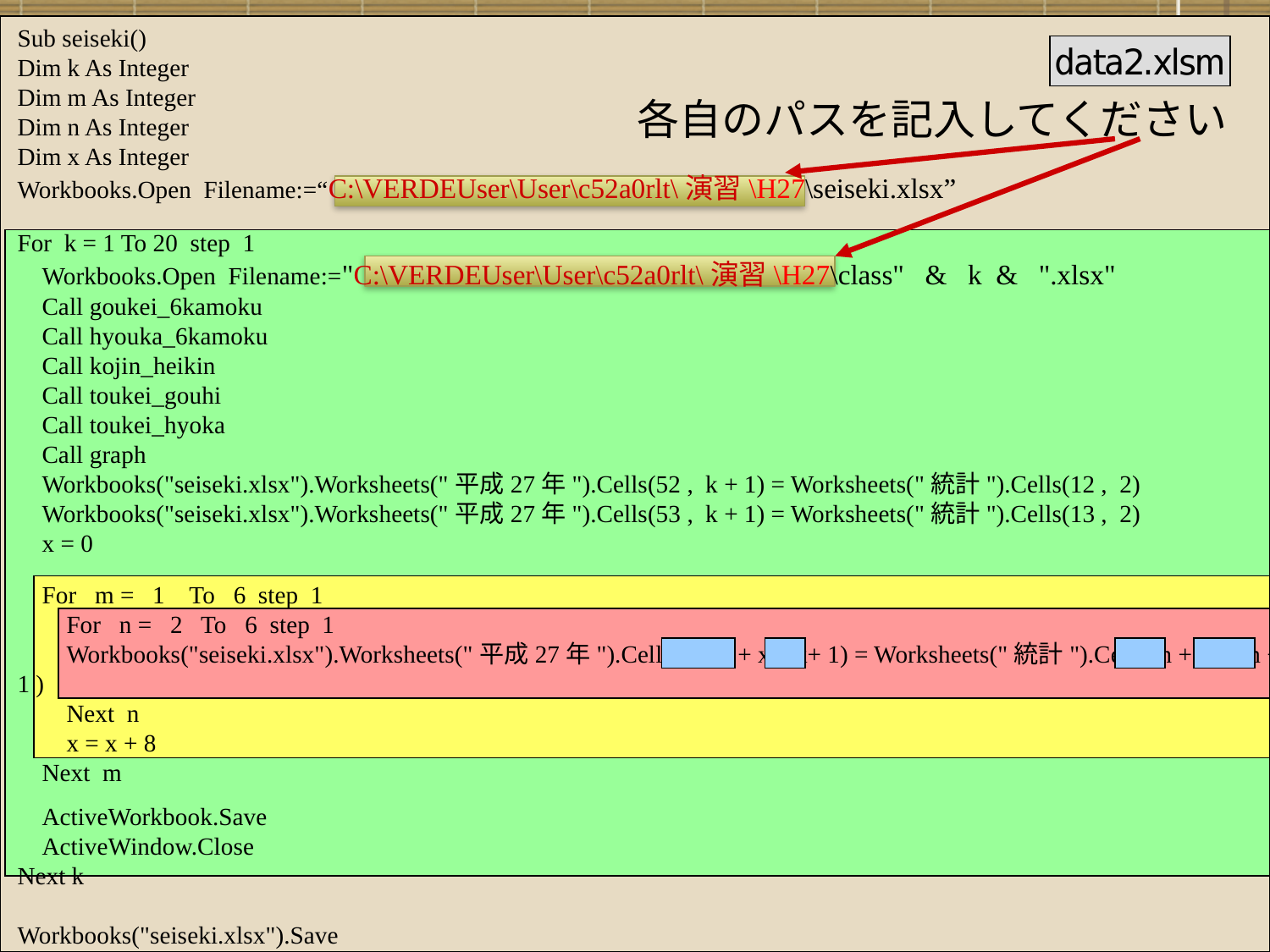

Sub seiseki()
Dim k As Integer
Dim m As Integer
Dim n As Integer
Dim x As Integer
Workbooks.Open  Filename:=“C:\VERDEUser\User\c52a0rlt\演習\H27\seiseki.xlsx”

For  k = 1 To 20  step  1
    Workbooks.Open  Filename:="C:\VERDEUser\User\c52a0rlt\演習\H27\class"   &   k  &   ".xlsx"
    Call goukei_6kamoku
    Call hyouka_6kamoku
    Call kojin_heikin
    Call toukei_gouhi
    Call toukei_hyoka
    Call graph
    Workbooks("seiseki.xlsx").Worksheets("平成27年").Cells(52 ,  k + 1) = Worksheets("統計").Cells(12 ,  2)
    Workbooks("seiseki.xlsx").Worksheets("平成27年").Cells(53 ,  k + 1) = Worksheets("統計").Cells(13 ,  2)
    x = 0

    For   m =   1    To   6  step  1
        For   n =   2   To   6  step  1
        Workbooks("seiseki.xlsx").Worksheets("平成27年").Cells(n + 1 + x ,  k+ 1) = Worksheets("統計").Cells( n + 2 ,   m + 1 )
        Next  n
        x = x + 8
    Next  m

    ActiveWorkbook.Save
    ActiveWindow.Close
Next k

Workbooks("seiseki.xlsx").Save
End Sub
data2.xlsm
各自のパスを記入してください

14